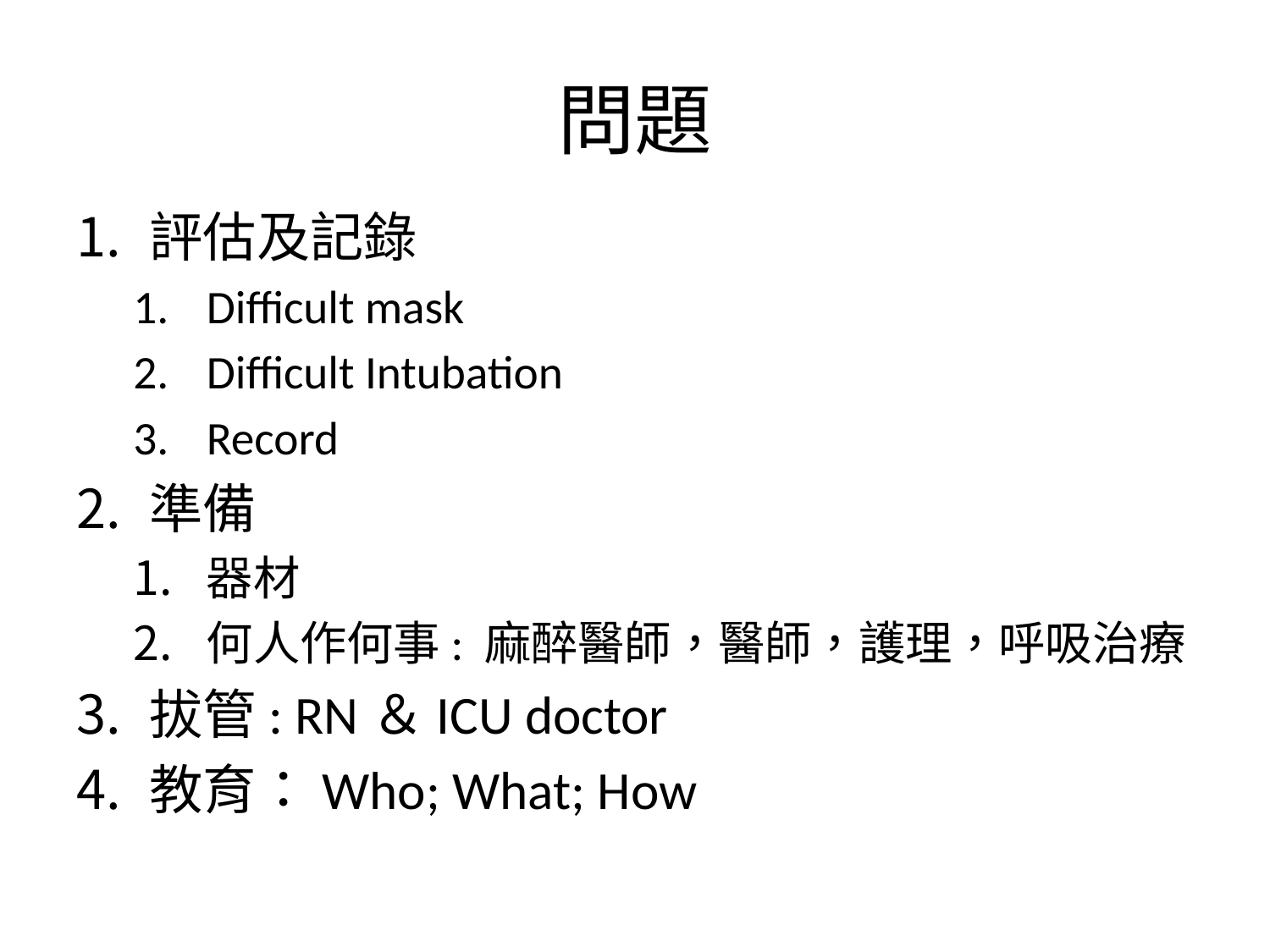

# 問題
評估及記錄
Difficult mask
Difficult Intubation
Record
準備
器材
何人作何事: 麻醉醫師，醫師，護理，呼吸治療
拔管: RN＆ICU doctor
教育：Who; What; How